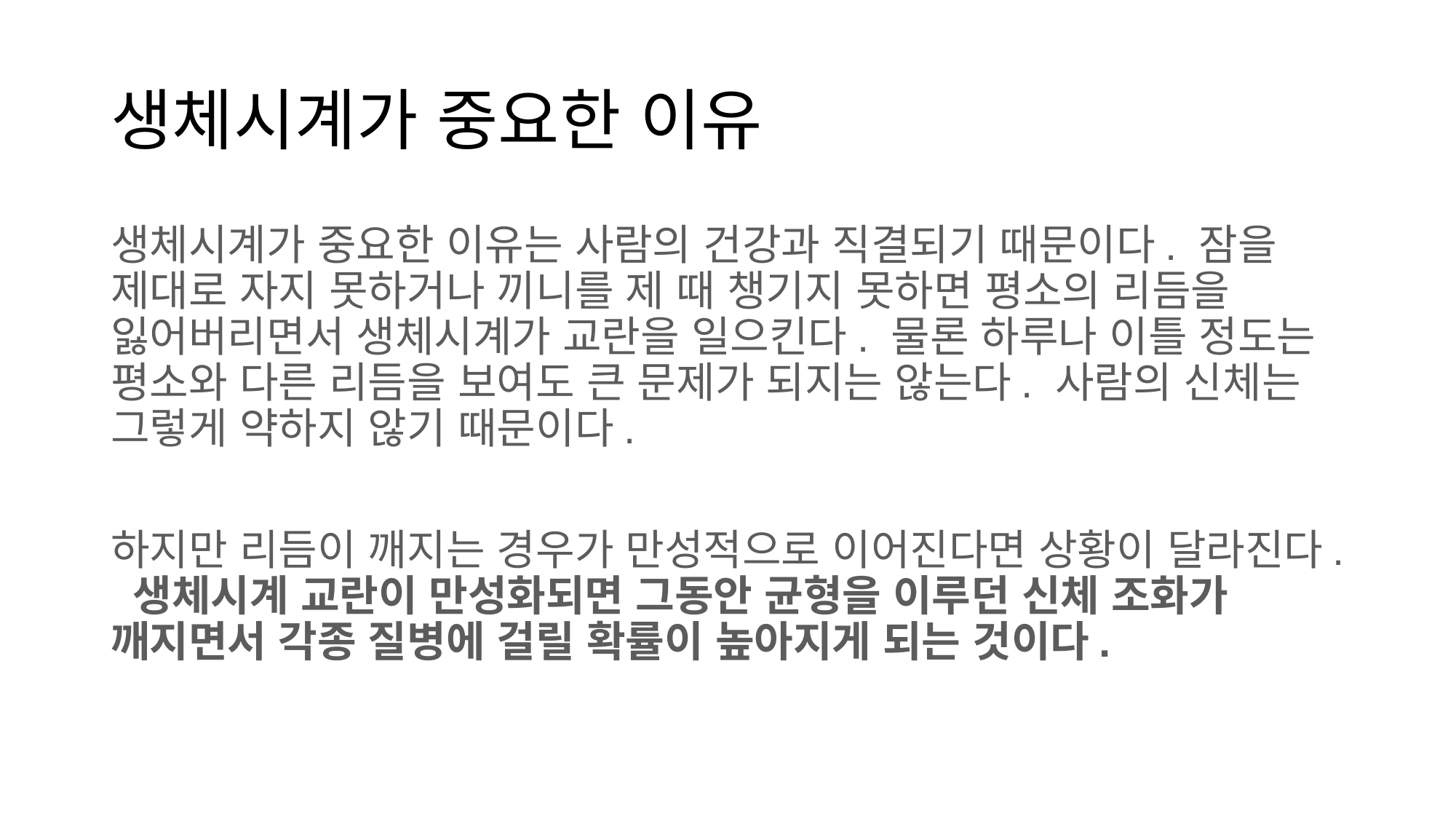

# 생체시계가 중요한 이유
생체시계가 중요한 이유는 사람의 건강과 직결되기 때문이다. 잠을 제대로 자지 못하거나 끼니를 제 때 챙기지 못하면 평소의 리듬을 잃어버리면서 생체시계가 교란을 일으킨다. 물론 하루나 이틀 정도는 평소와 다른 리듬을 보여도 큰 문제가 되지는 않는다. 사람의 신체는 그렇게 약하지 않기 때문이다.

하지만 리듬이 깨지는 경우가 만성적으로 이어진다면 상황이 달라진다. 생체시계 교란이 만성화되면 그동안 균형을 이루던 신체 조화가 깨지면서 각종 질병에 걸릴 확률이 높아지게 되는 것이다.